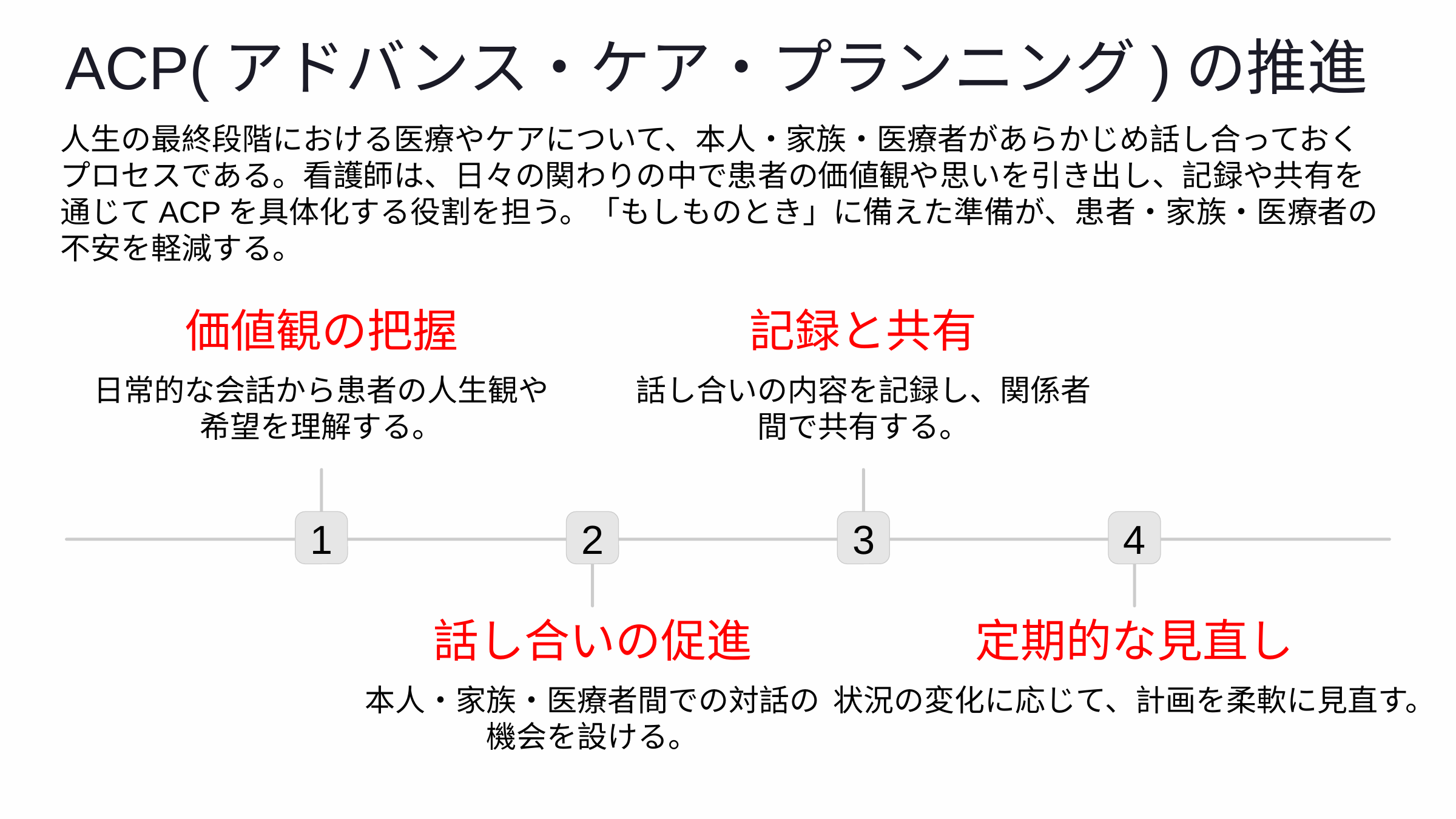

ACP(アドバンス・ケア・プランニング)の推進
人生の最終段階における医療やケアについて、本人・家族・医療者があらかじめ話し合っておくプロセスである。看護師は、日々の関わりの中で患者の価値観や思いを引き出し、記録や共有を通じてACPを具体化する役割を担う。「もしものとき」に備えた準備が、患者・家族・医療者の不安を軽減する。
価値観の把握
記録と共有
日常的な会話から患者の人生観や希望を理解する。
話し合いの内容を記録し、関係者間で共有する。

1
2
3
4

話し合いの促進
定期的な見直し
本人・家族・医療者間での対話の機会を設ける。
状況の変化に応じて、計画を柔軟に見直す。